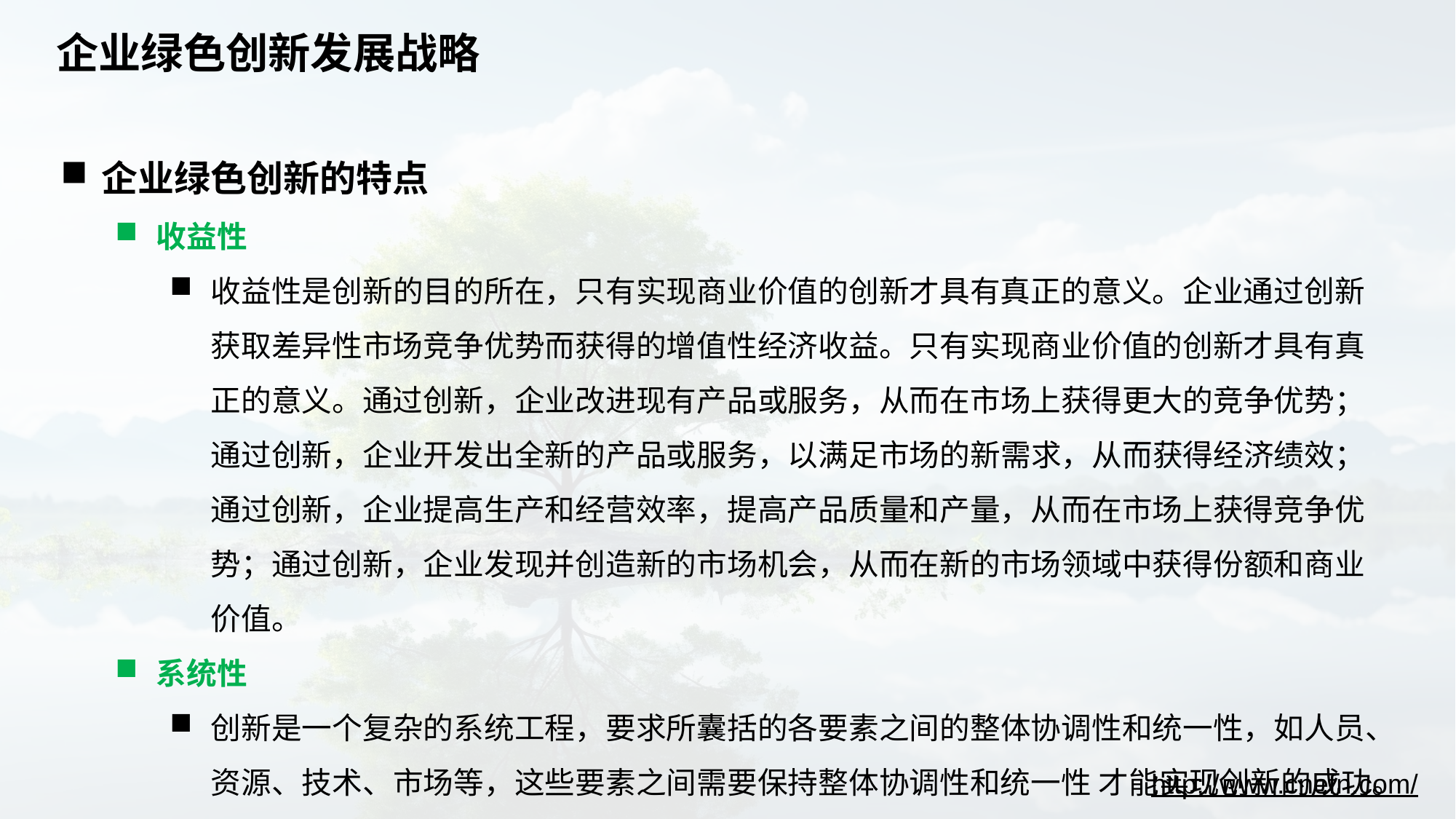

# 企业绿色创新发展战略
企业绿色创新的特点
收益性
收益性是创新的目的所在，只有实现商业价值的创新才具有真正的意义。企业通过创新获取差异性市场竞争优势而获得的增值性经济收益。只有实现商业价值的创新才具有真正的意义。通过创新，企业改进现有产品或服务，从而在市场上获得更大的竞争优势；通过创新，企业开发出全新的产品或服务，以满足市场的新需求，从而获得经济绩效；通过创新，企业提高生产和经营效率，提高产品质量和产量，从而在市场上获得竞争优势；通过创新，企业发现并创造新的市场机会，从而在新的市场领域中获得份额和商业价值。
系统性
创新是一个复杂的系统工程，要求所囊括的各要素之间的整体协调性和统一性，如人员、资源、技术、市场等，这些要素之间需要保持整体协调性和统一性 才能实现创新的成功。